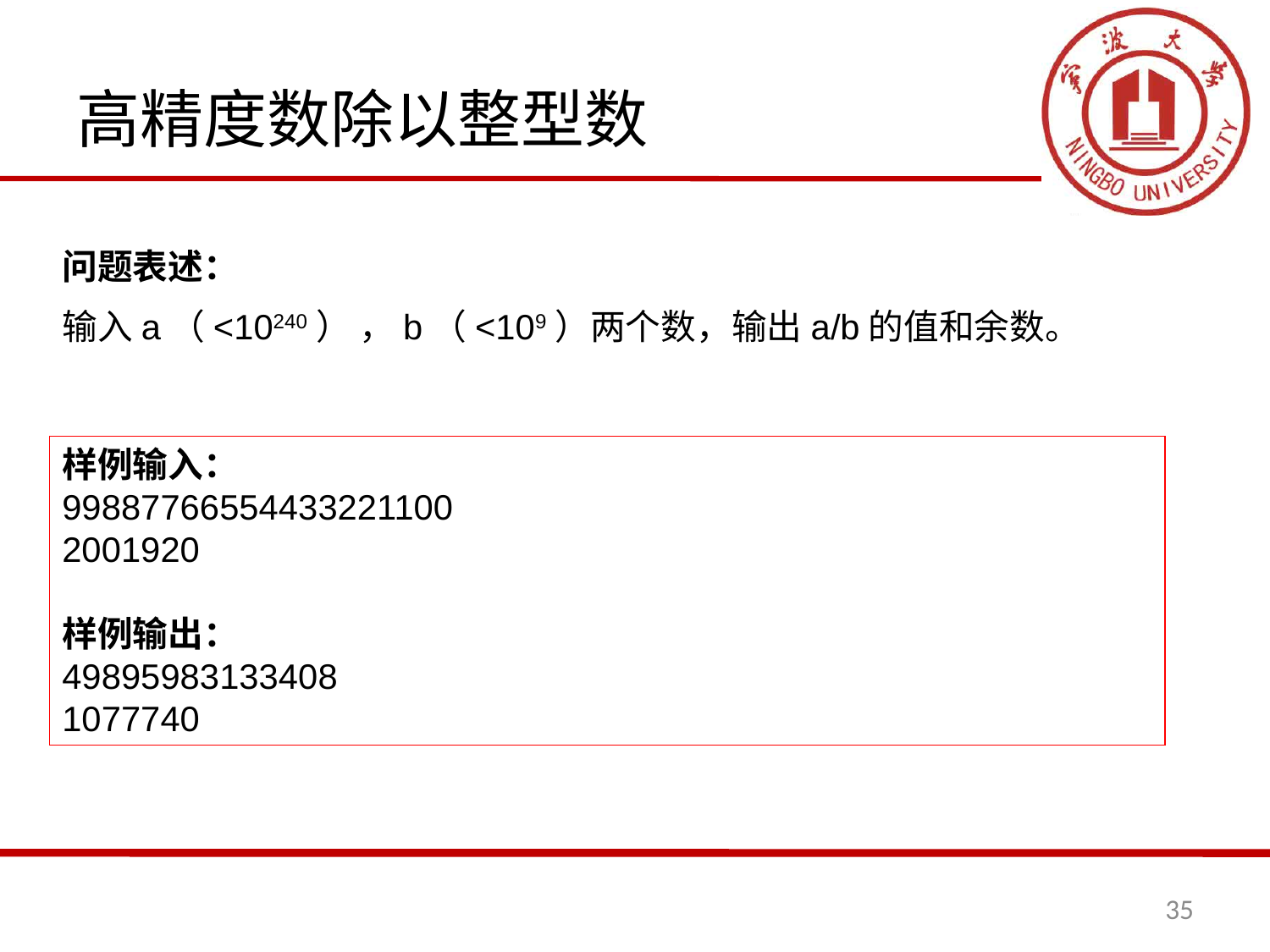

# 高精度数除以整型数
问题表述：
输入a（<10240） ，b（<109）两个数，输出a/b的值和余数。
样例输入：
99887766554433221100
2001920

样例输出：
49895983133408
1077740
35